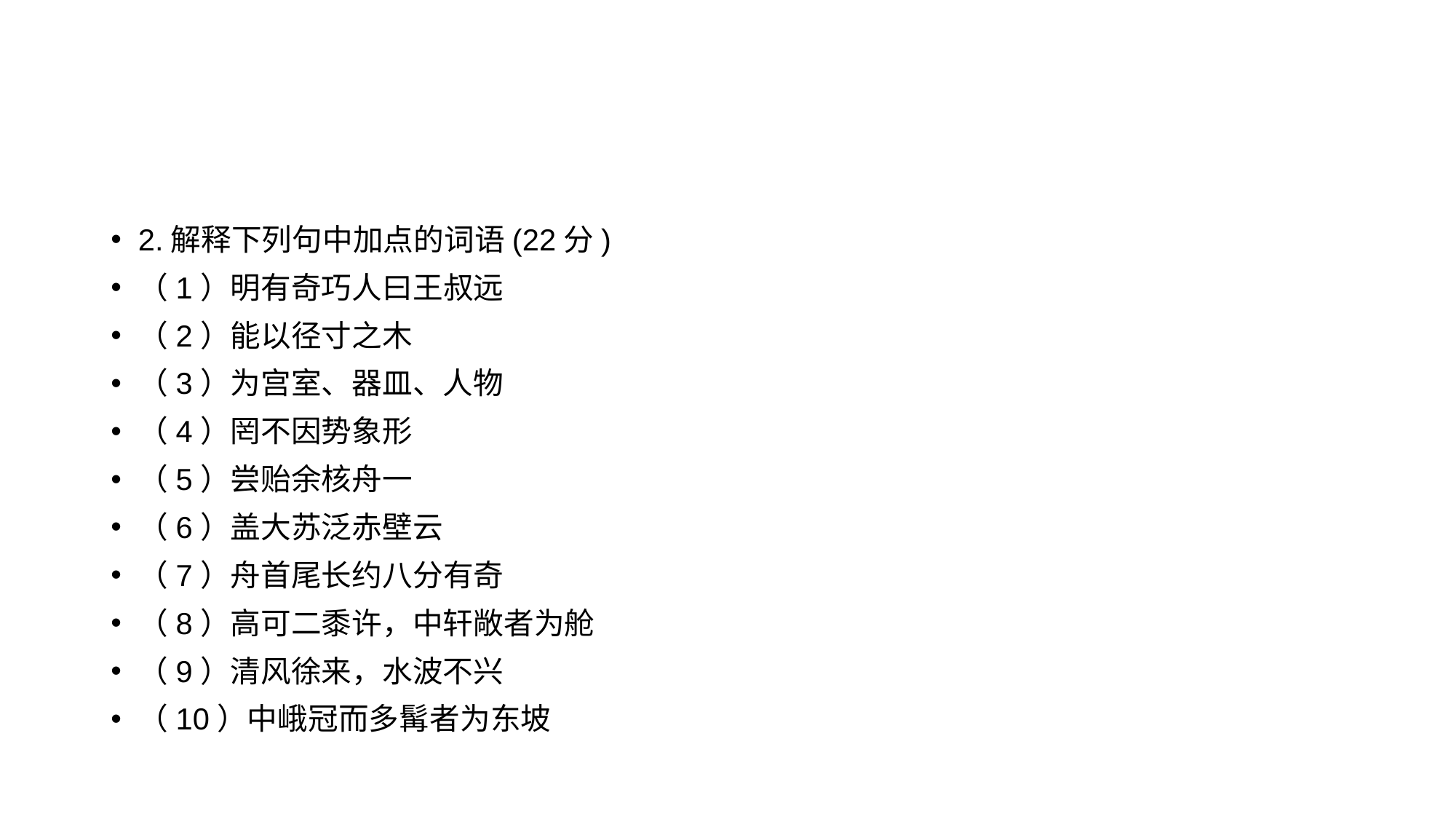

#
2.解释下列句中加点的词语(22分)
（1）明有奇巧人曰王叔远
（2）能以径寸之木
（3）为宫室、器皿、人物
（4）罔不因势象形
（5）尝贻余核舟一
（6）盖大苏泛赤壁云
（7）舟首尾长约八分有奇
（8）高可二黍许，中轩敞者为舱
（9）清风徐来，水波不兴
（10）中峨冠而多髯者为东坡